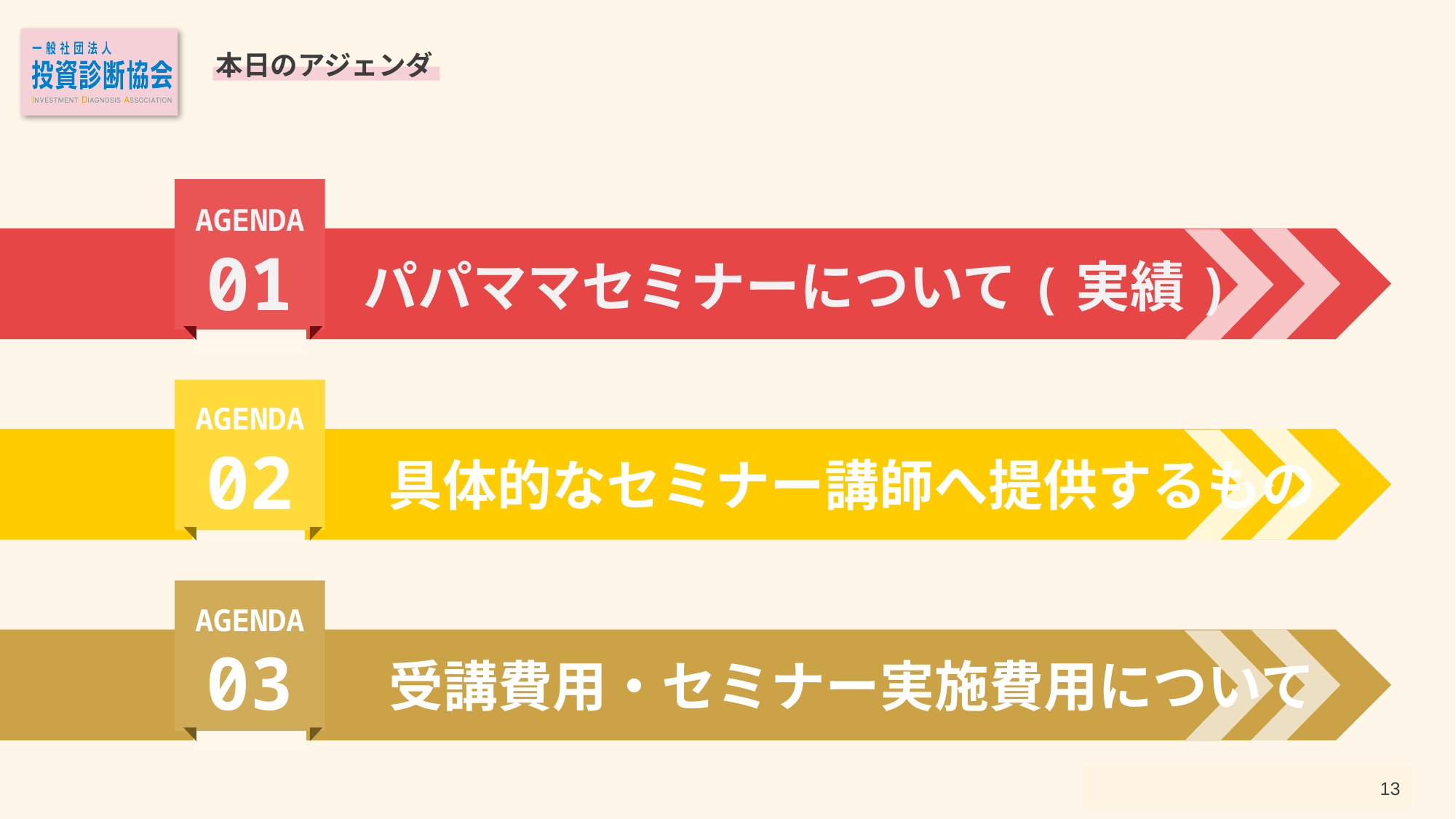

本日のアジェンダ

AGENDA
01

パパママセミナーについて(実績)

AGENDA
02

具体的なセミナー講師へ提供するもの

AGENDA
03

受講費用・セミナー実施費用について

13